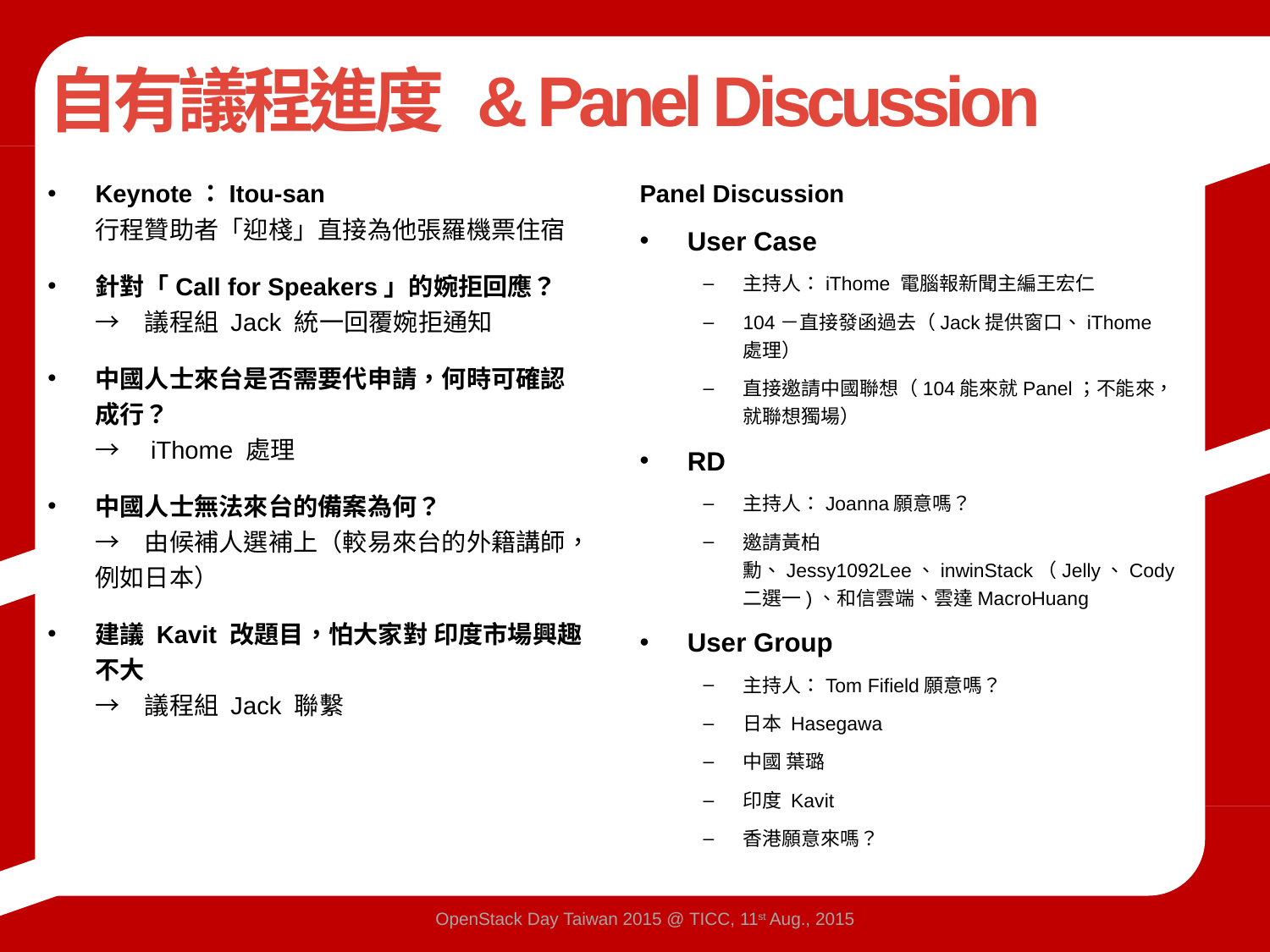

# 自有議程進度 & Panel Discussion
Keynote：Itou-san
行程贊助者「迎棧」直接為他張羅機票住宿
針對「Call for Speakers」的婉拒回應？
→　議程組 Jack 統一回覆婉拒通知
中國人士來台是否需要代申請，何時可確認成行？
→　iThome 處理
中國人士無法來台的備案為何？
→　由候補人選補上（較易來台的外籍講師，例如日本）
建議 Kavit 改題目，怕大家對 印度市場興趣不大
→　議程組 Jack 聯繫
Panel Discussion
User Case
主持人：iThome 電腦報新聞主編王宏仁
104－直接發函過去（Jack提供窗口、iThome處理）
直接邀請中國聯想（104能來就Panel；不能來，就聯想獨場）
RD
主持人：Joanna願意嗎？
邀請黃柏勳、Jessy1092Lee、inwinStack（Jelly、Cody二選一)、和信雲端、雲達MacroHuang
User Group
主持人：Tom Fifield願意嗎？
日本 Hasegawa
中國 葉璐
印度 Kavit
香港願意來嗎？